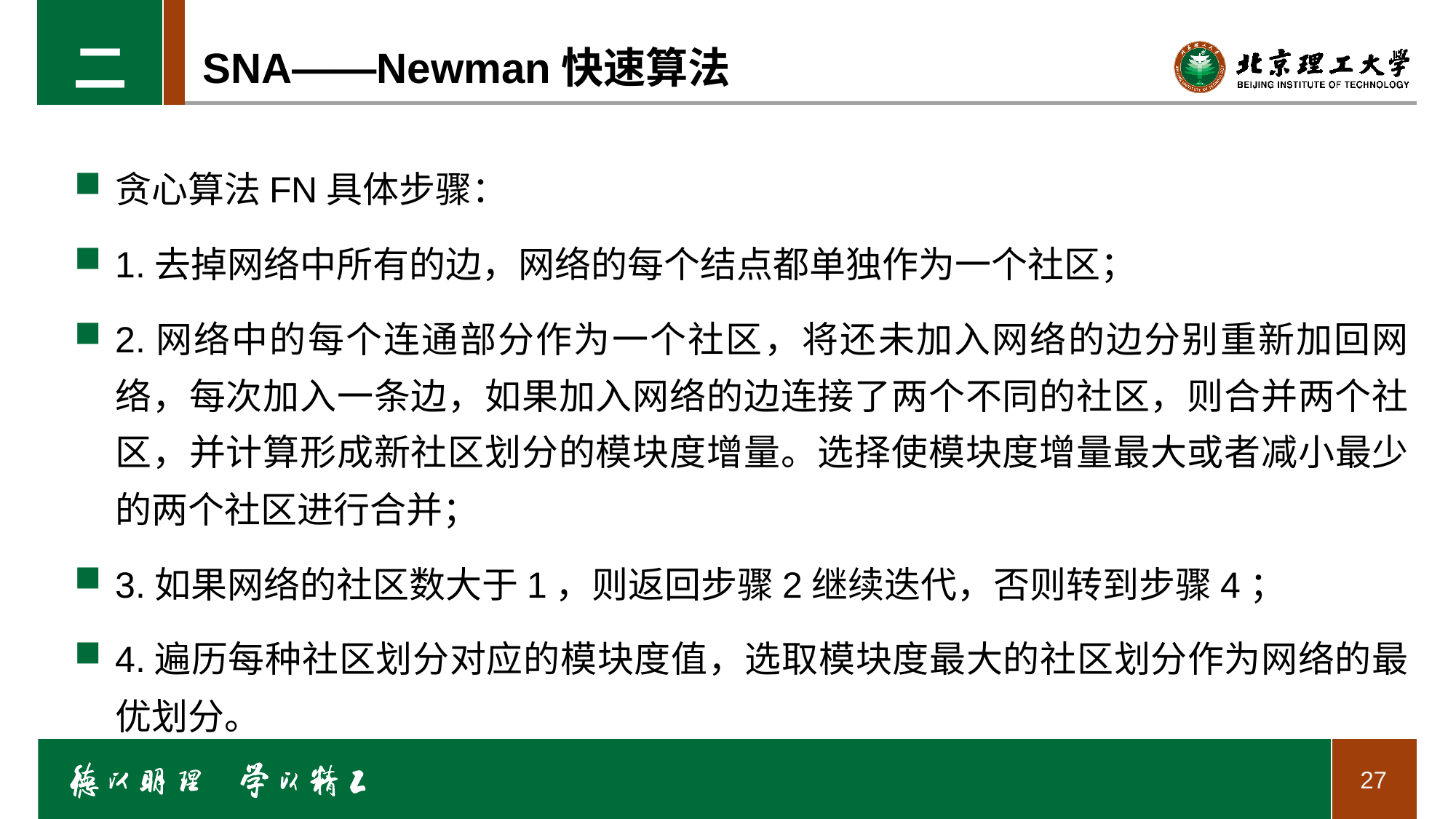

二
# SNA——Newman快速算法
贪心算法FN具体步骤：
1.去掉网络中所有的边，网络的每个结点都单独作为一个社区；
2.网络中的每个连通部分作为一个社区，将还未加入网络的边分别重新加回网络，每次加入一条边，如果加入网络的边连接了两个不同的社区，则合并两个社区，并计算形成新社区划分的模块度增量。选择使模块度增量最大或者减小最少的两个社区进行合并；
3.如果网络的社区数大于1，则返回步骤2继续迭代，否则转到步骤4；
4.遍历每种社区划分对应的模块度值，选取模块度最大的社区划分作为网络的最优划分。